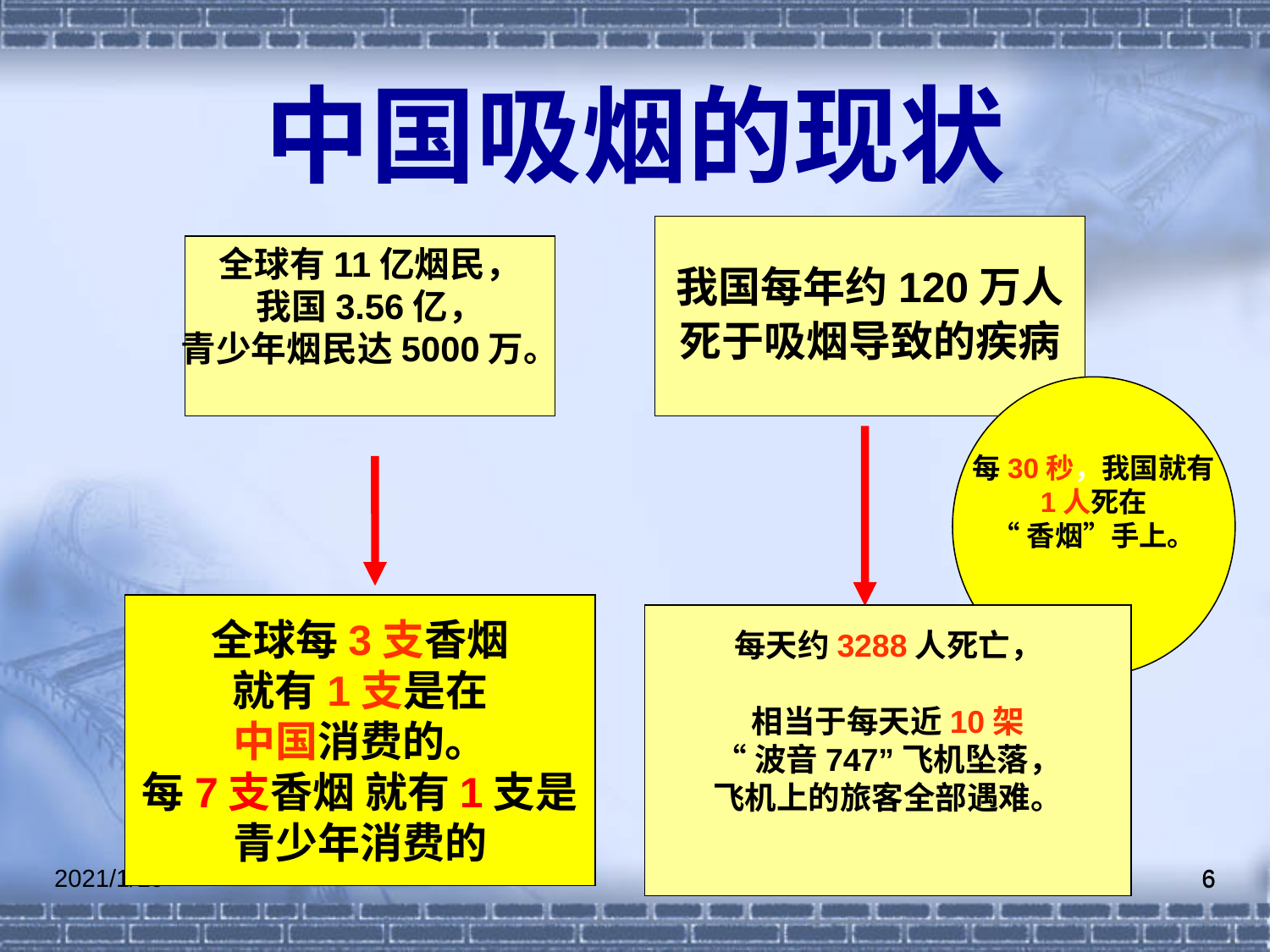

中国吸烟的现状
我国每年约120万人
死于吸烟导致的疾病
全球有11亿烟民，
我国3.56亿，
青少年烟民达5000万。

每30秒，我国就有
1人死在
“香烟”手上。

全球每3支香烟
就有1支是在
中国消费的。
每7支香烟 就有1支是
青少年消费的
每天约3288人死亡，

相当于每天近10架
“波音747”飞机坠落，
飞机上的旅客全部遇难。

2021/1/19
6
6